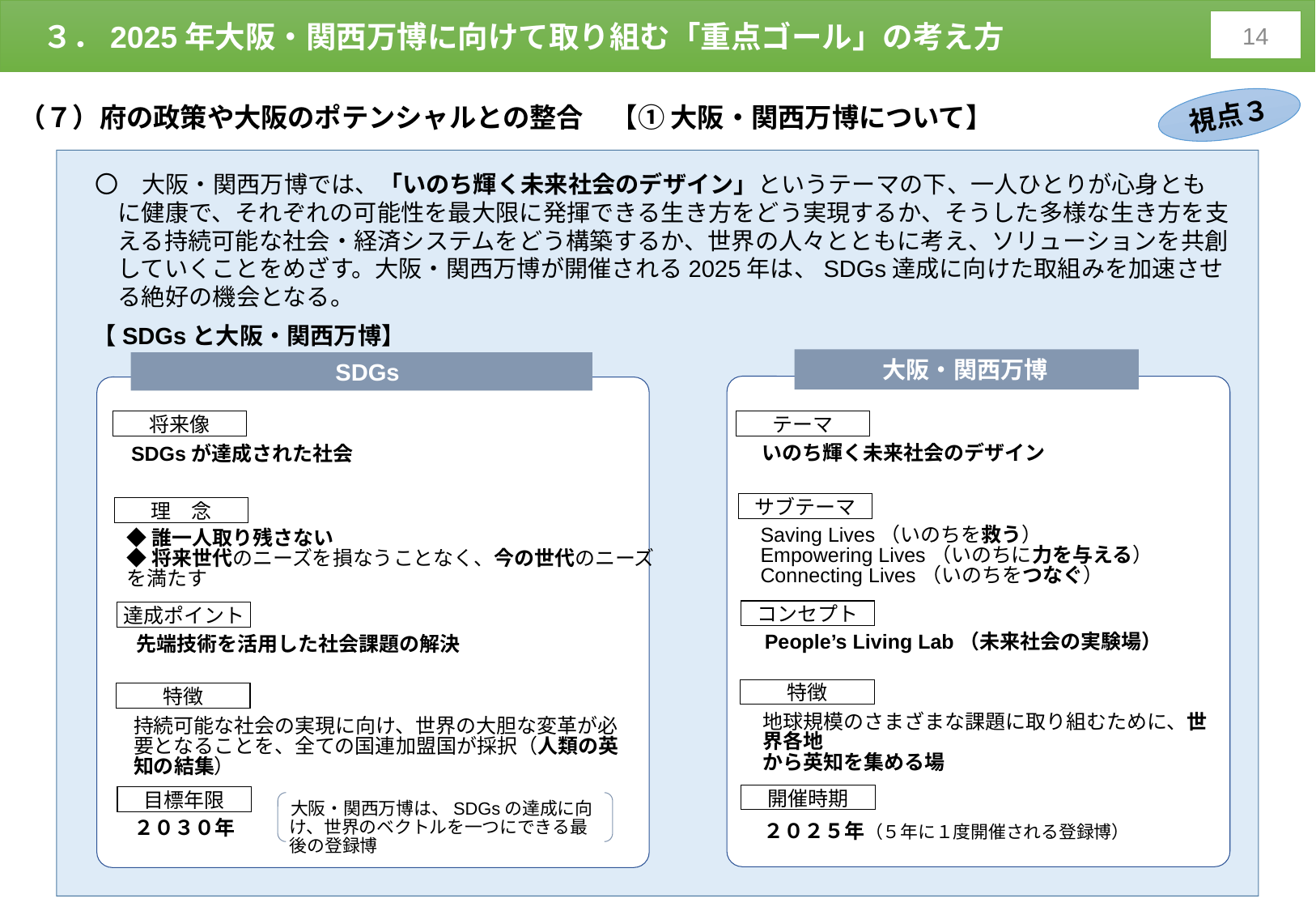

３．2025年大阪・関西万博に向けて取り組む「重点ゴール」の考え方
14
（７）府の政策や大阪のポテンシャルとの整合　【① 大阪・関西万博について】
視点３
〇　大阪・関西万博では、「いのち輝く未来社会のデザイン」というテーマの下、一人ひとりが心身ともに健康で、それぞれの可能性を最大限に発揮できる生き方をどう実現するか、そうした多様な生き方を支える持続可能な社会・経済システムをどう構築するか、世界の人々とともに考え、ソリューションを共創していくことをめざす。大阪・関西万博が開催される2025年は、SDGs達成に向けた取組みを加速させる絶好の機会となる。

【SDGsと大阪・関西万博】
大阪・関西万博
SDGs

将来像
テーマ
いのち輝く未来社会のデザイン
SDGsが達成された社会
サブテーマ
理　念
Saving Lives（いのちを救う）
Empowering Lives（いのちに力を与える）
Connecting Lives（いのちをつなぐ）
◆誰一人取り残さない
◆将来世代のニーズを損なうことなく、今の世代のニーズを満たす
コンセプト
達成ポイント
People’s Living Lab（未来社会の実験場）
先端技術を活用した社会課題の解決
特徴
特徴
地球規模のさまざまな課題に取り組むために、世界各地
から英知を集める場
持続可能な社会の実現に向け、世界の大胆な変革が必要となることを、全ての国連加盟国が採択（人類の英知の結集）
開催時期
目標年限
大阪・関西万博は、SDGsの達成に向け、世界のベクトルを一つにできる最後の登録博
２０３０年
２０２５年（５年に１度開催される登録博）